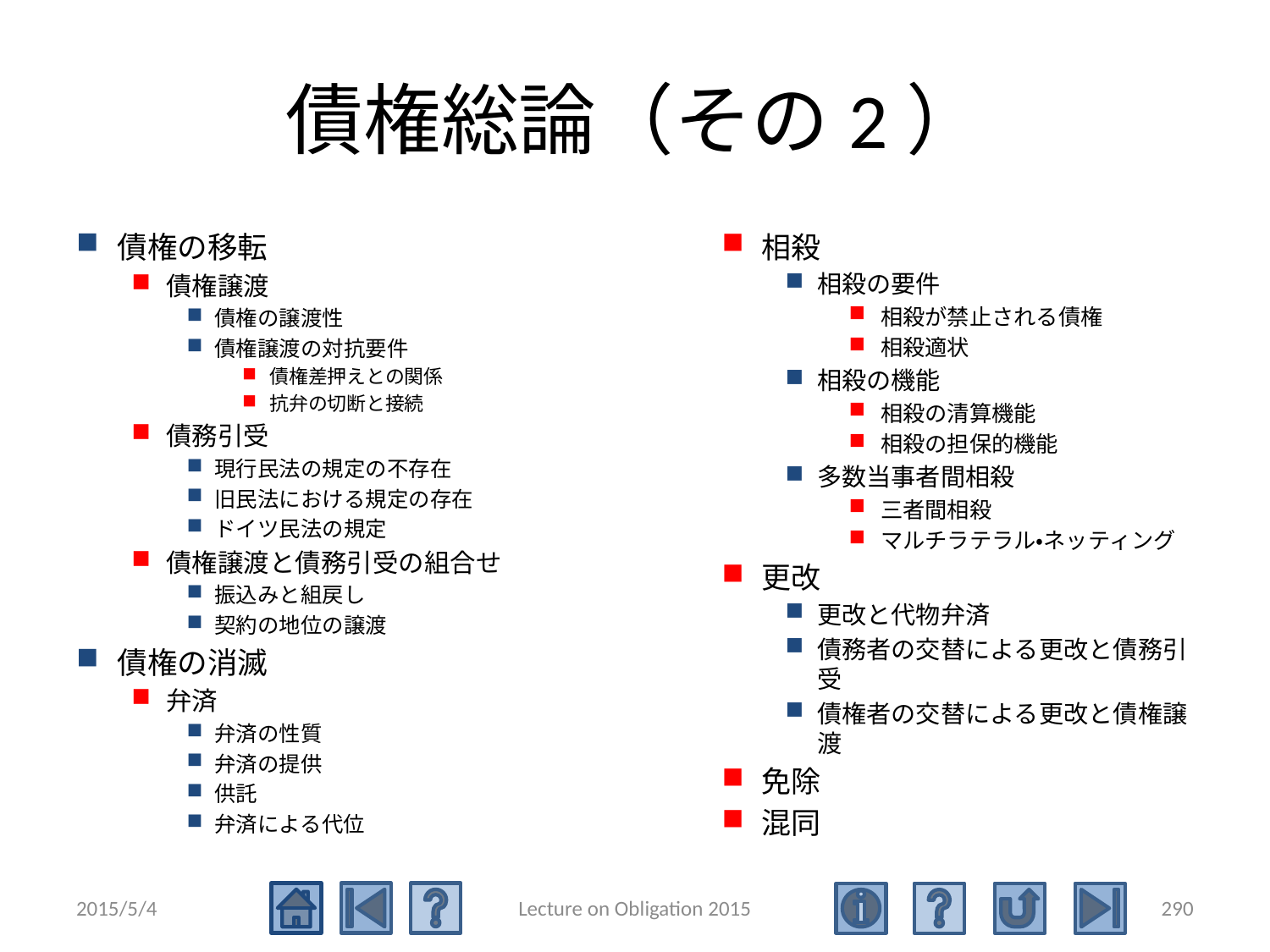

# 債権総論（その2）
債権の移転
債権譲渡
債権の譲渡性
債権譲渡の対抗要件
債権差押えとの関係
抗弁の切断と接続
債務引受
現行民法の規定の不存在
旧民法における規定の存在
ドイツ民法の規定
債権譲渡と債務引受の組合せ
振込みと組戻し
契約の地位の譲渡
債権の消滅
弁済
弁済の性質
弁済の提供
供託
弁済による代位
相殺
相殺の要件
相殺が禁止される債権
相殺適状
相殺の機能
相殺の清算機能
相殺の担保的機能
多数当事者間相殺
三者間相殺
マルチラテラル・ネッティング
更改
更改と代物弁済
債務者の交替による更改と債務引受
債権者の交替による更改と債権譲渡
免除
混同

2015/5/4
Lecture on Obligation 2015
290